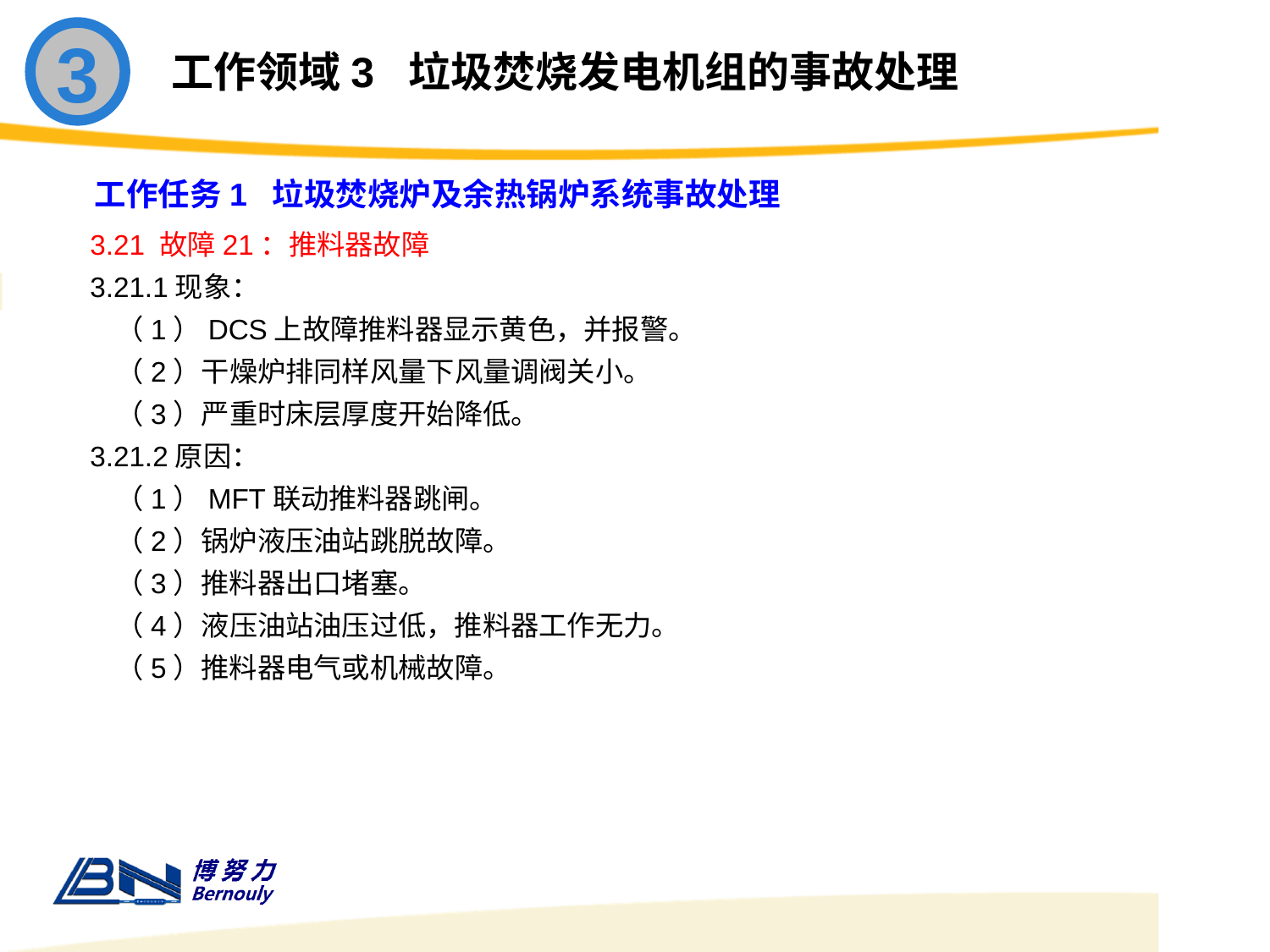

3
工作领域3  垃圾焚烧发电机组的事故处理
工作任务1  垃圾焚烧炉及余热锅炉系统事故处理
3.21 故障21：推料器故障
3.21.1现象：
   （1）DCS上故障推料器显示黄色，并报警。
   （2）干燥炉排同样风量下风量调阀关小。
   （3）严重时床层厚度开始降低。
3.21.2原因：
   （1）MFT联动推料器跳闸。
   （2）锅炉液压油站跳脱故障。
   （3）推料器出口堵塞。
   （4）液压油站油压过低，推料器工作无力。
   （5）推料器电气或机械故障。